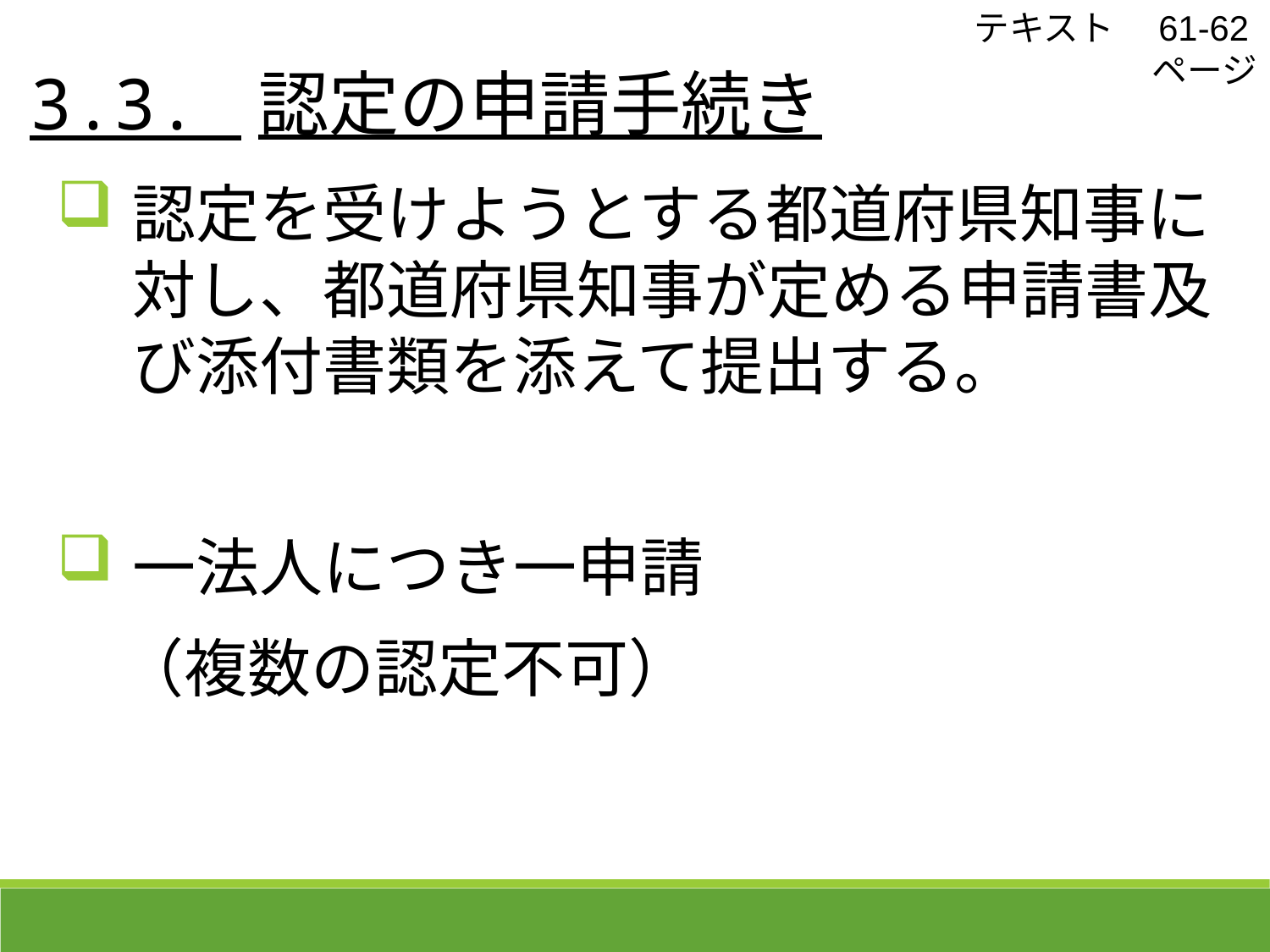

テキスト　61-62ページ
 3.3. 認定の申請手続き
認定を受けようとする都道府県知事に対し、都道府県知事が定める申請書及び添付書類を添えて提出する。

一法人につき一申請
　（複数の認定不可）